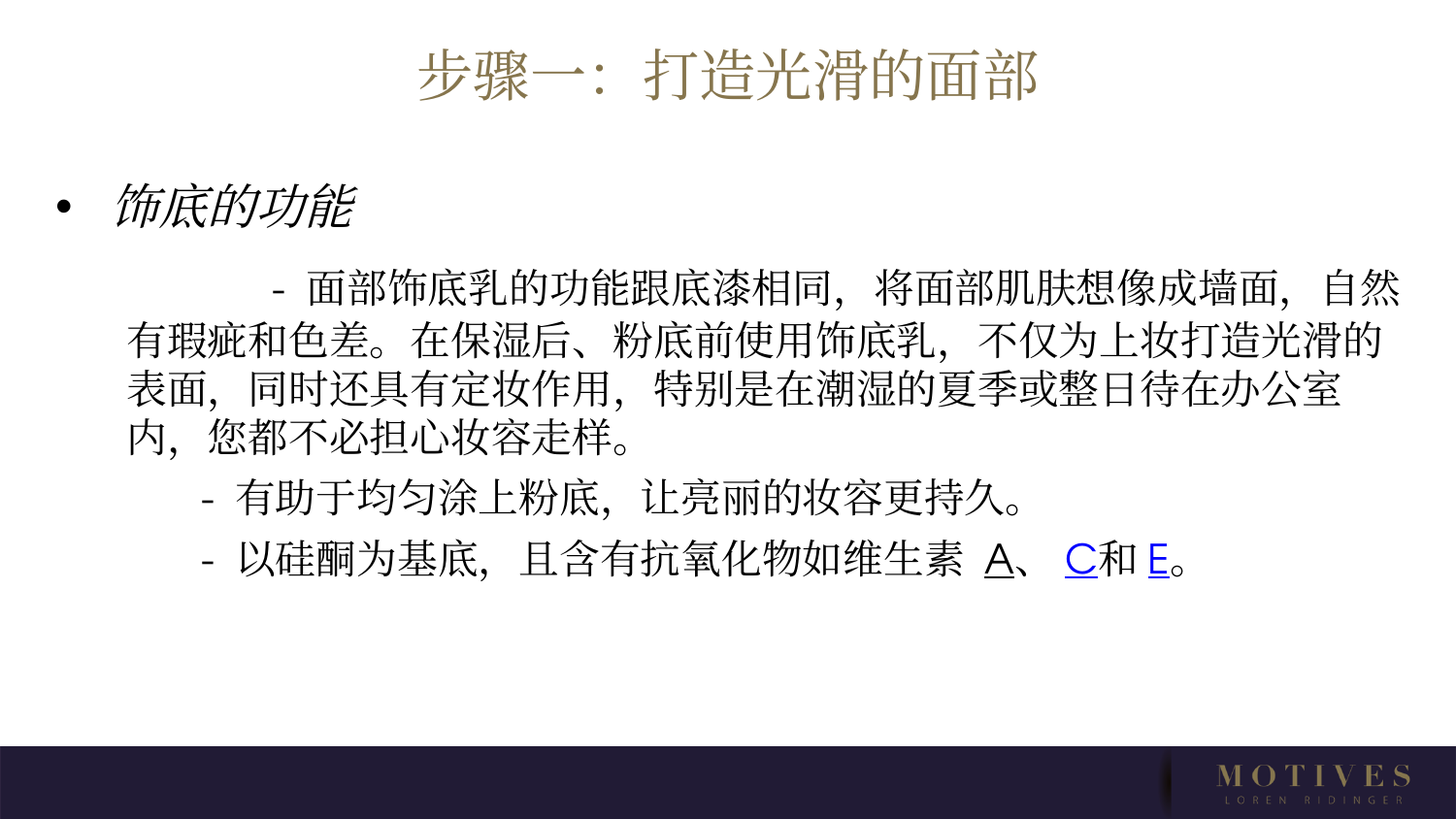

# 步骤一：打造光滑的面部
饰底的功能
	- 面部饰底乳的功能跟底漆相同，将面部肌肤想像成墙面，自然有瑕疵和色差。在保湿后、粉底前使用饰底乳，不仅为上妆打造光滑的表面，同时还具有定妆作用，特别是在潮湿的夏季或整日待在办公室内，您都不必担心妆容走样。
	- 有助于均匀涂上粉底，让亮丽的妆容更持久。
	- 以硅酮为基底，且含有抗氧化物如维生素 A、C和E。